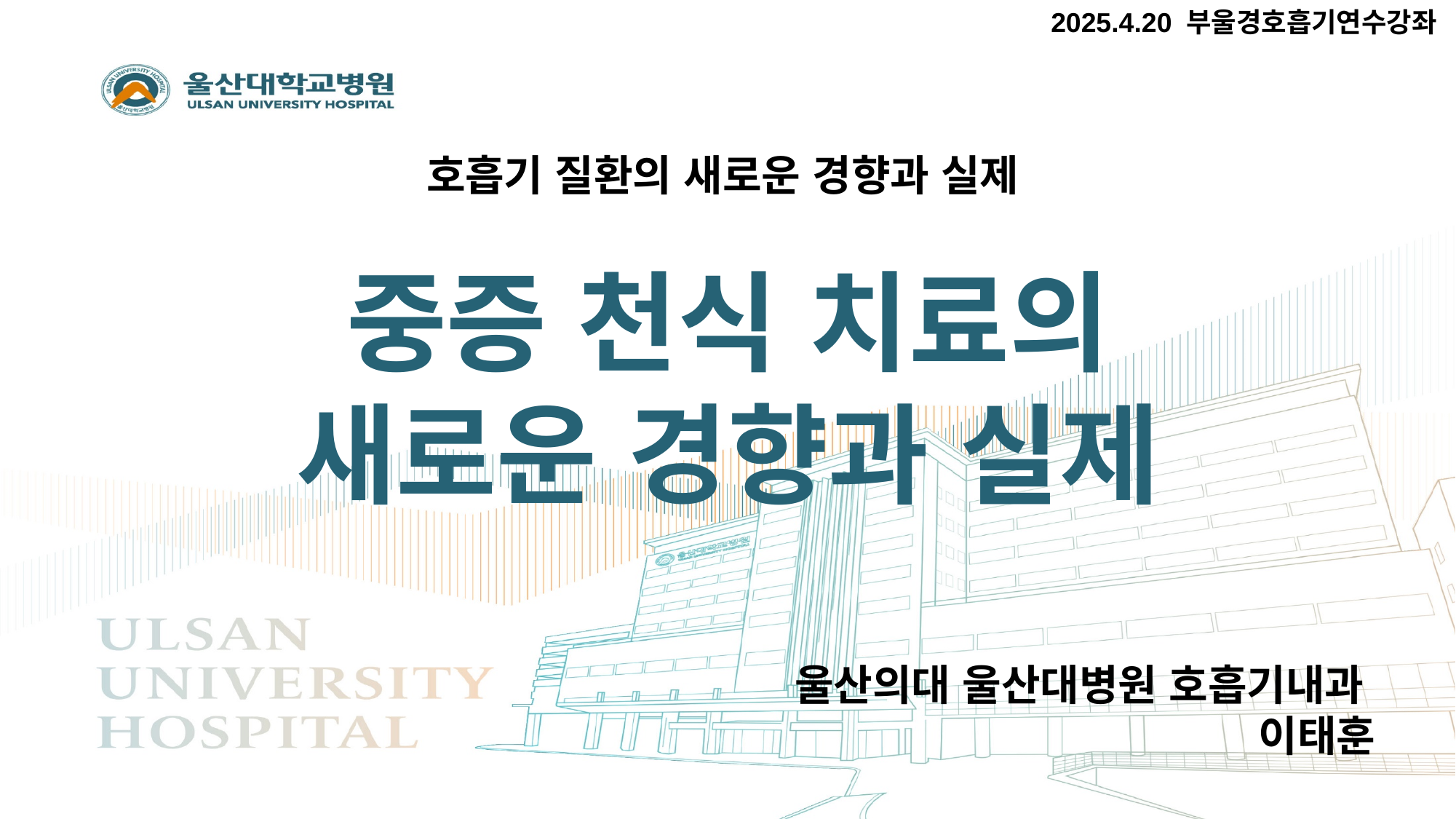

2025.4.20 부울경호흡기연수강좌
호흡기 질환의 새로운 경향과 실제

중증 천식 치료의
새로운 경향과 실제
울산의대 울산대병원 호흡기내과
이태훈